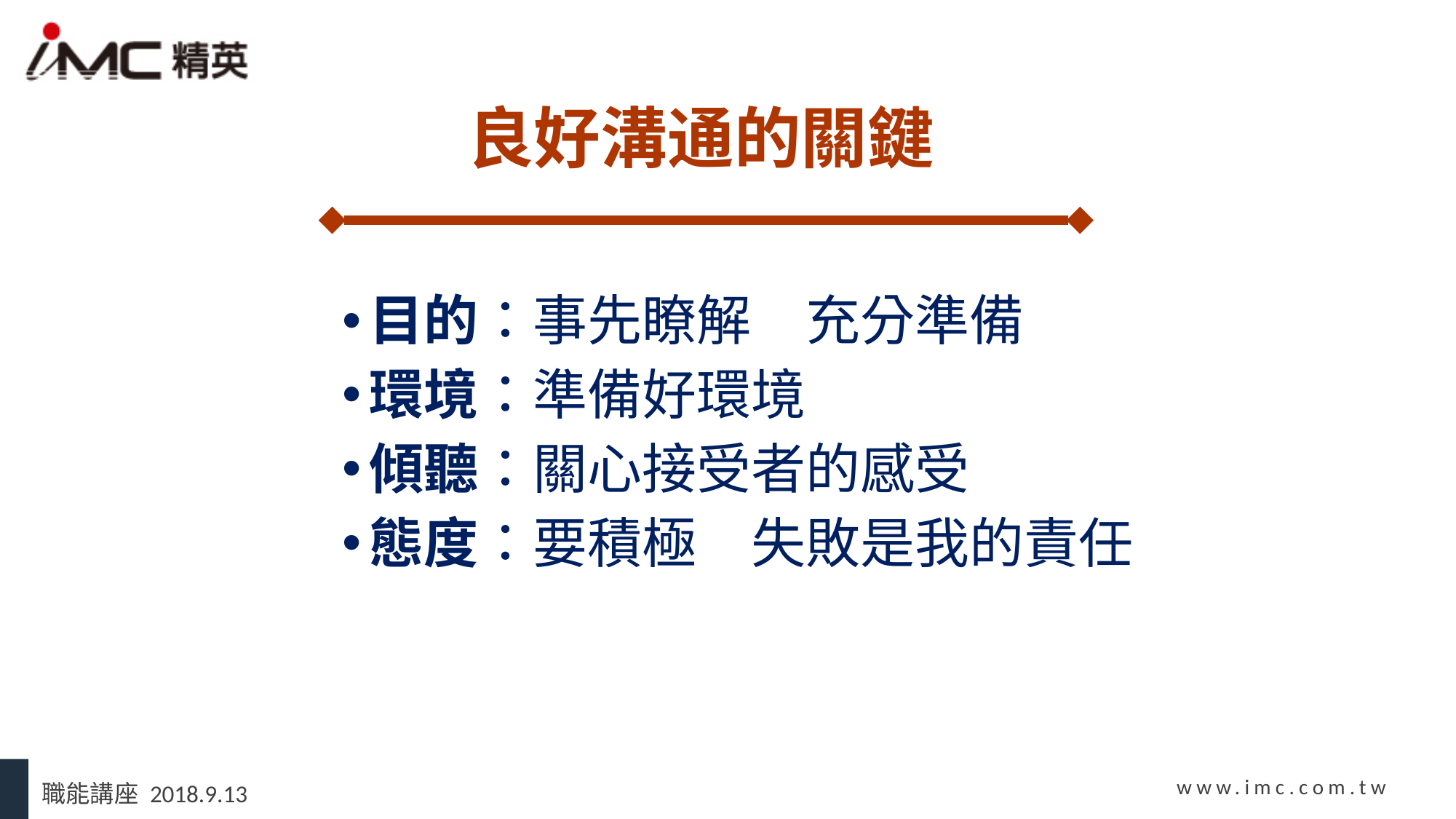

# 良好溝通的關鍵
目的：事先瞭解　充分準備
環境：準備好環境
傾聽：關心接受者的感受
態度：要積極　失敗是我的責任